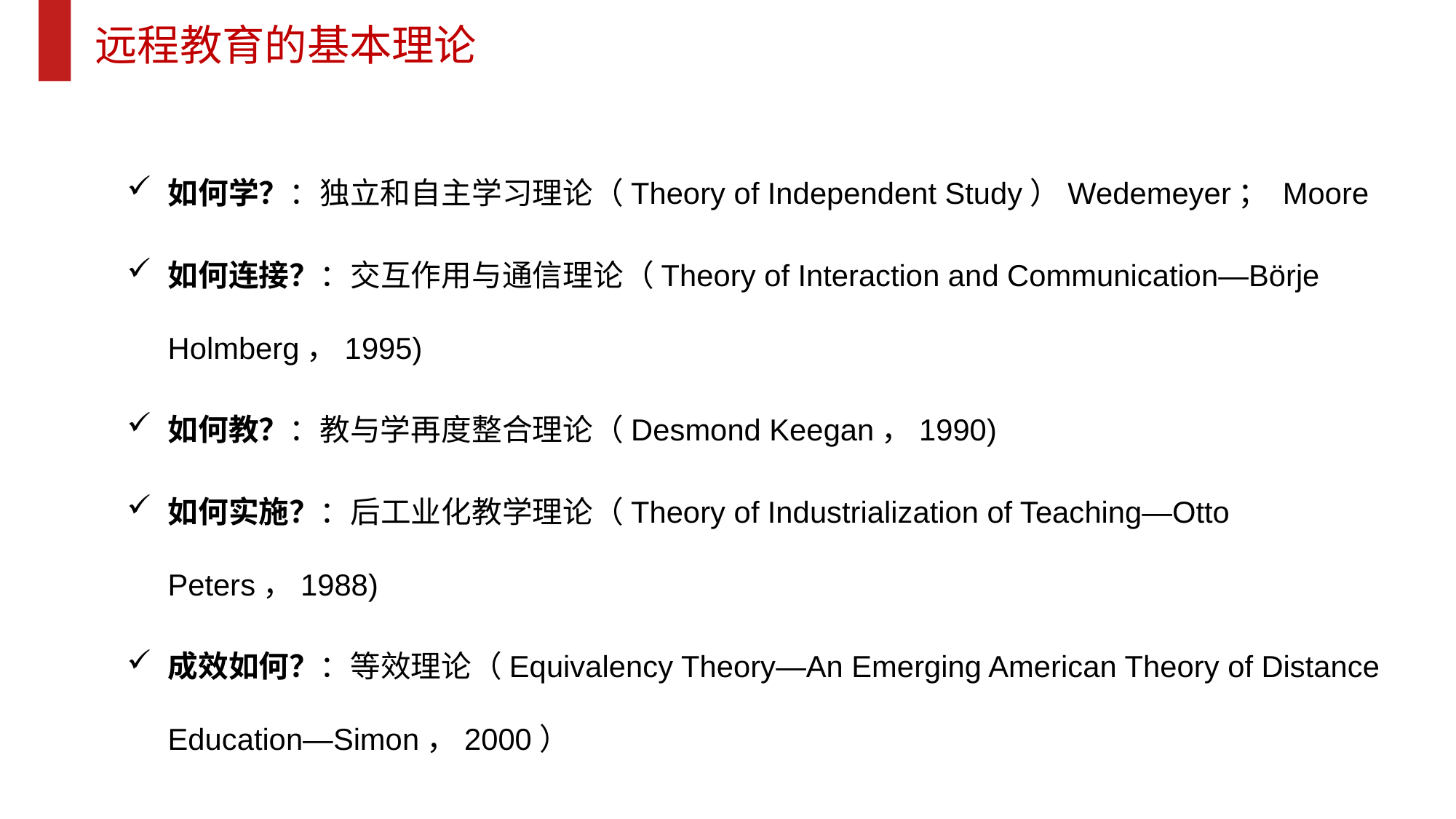

远程教育的基本理论
如何学？：独立和自主学习理论（Theory of Independent Study）Wedemeyer； Moore
如何连接？：交互作用与通信理论（Theory of Interaction and Communication—Börje Holmberg，1995)
如何教？：教与学再度整合理论（Desmond Keegan，1990)
如何实施？：后工业化教学理论（Theory of Industrialization of Teaching—Otto Peters，1988)
成效如何？：等效理论（Equivalency Theory—An Emerging American Theory of Distance Education—Simon，2000）